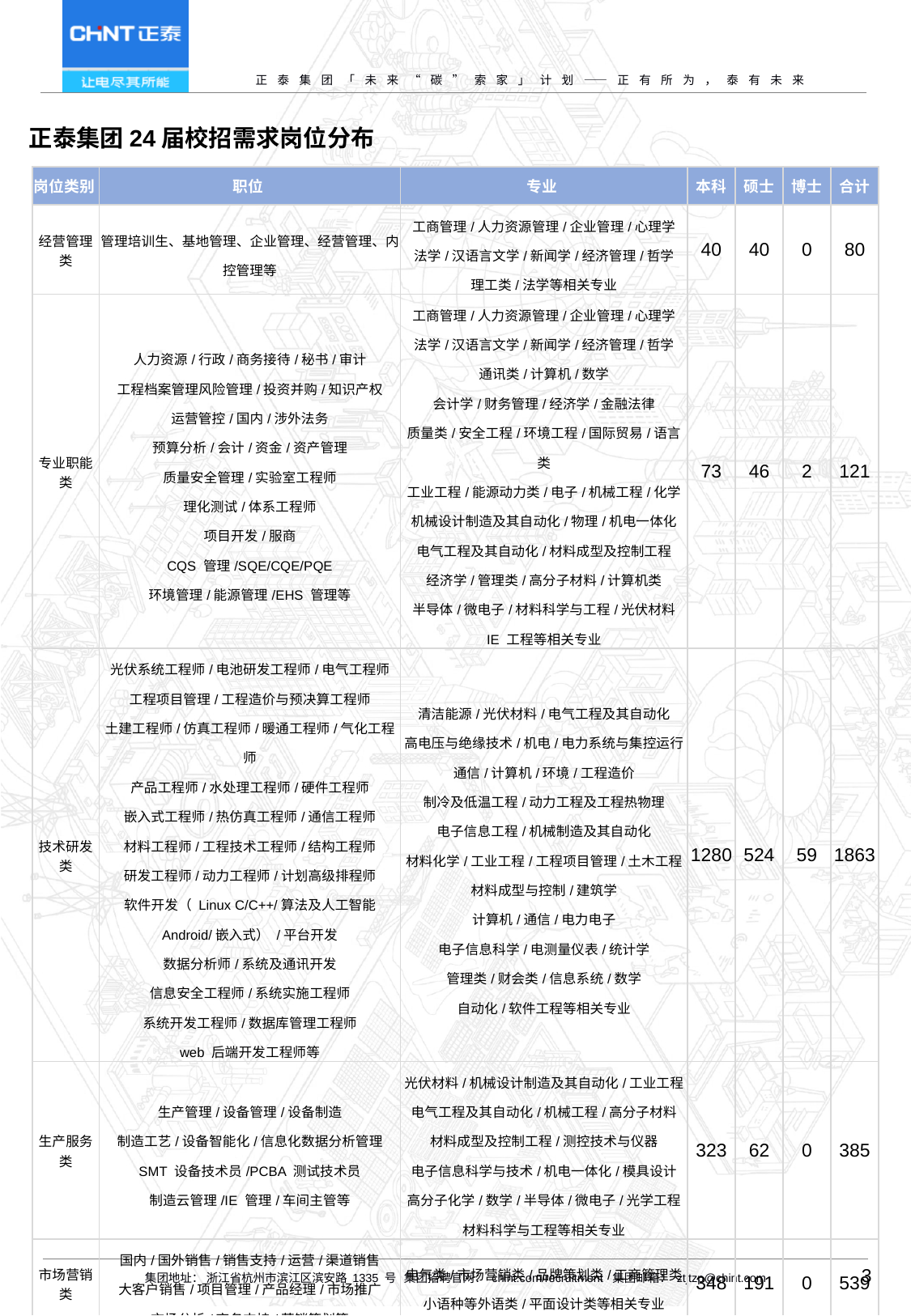

正泰集团24届校招需求岗位分布
| 岗位类别 | 职位 | 专业 | 本科 | 硕士 | 博士 | 合计 |
| --- | --- | --- | --- | --- | --- | --- |
| 经营管理类 | 管理培训生、基地管理、企业管理、经营管理、内控管理等 | 工商管理/人力资源管理/企业管理/心理学 法学/汉语言文学/新闻学/经济管理/哲学 理工类/法学等相关专业 | 40 | 40 | 0 | 80 |
| 专业职能类 | 人力资源/行政/商务接待/秘书/审计 工程档案管理风险管理/投资并购/知识产权 运营管控/国内/涉外法务 预算分析/会计/资金/资产管理 质量安全管理/实验室工程师 理化测试/体系工程师 项目开发/服商 CQS 管理/SQE/CQE/PQE 环境管理/能源管理/EHS 管理等 | 工商管理/人力资源管理/企业管理/心理学 法学/汉语言文学/新闻学/经济管理/哲学 通讯类/计算机/数学 会计学/财务管理/经济学/金融法律 质量类/安全工程/环境工程/国际贸易/语言类 工业工程/能源动力类/电子/机械工程/化学 机械设计制造及其自动化/物理/机电一体化 电气工程及其自动化/材料成型及控制工程 经济学/管理类/高分子材料/计算机类 半导体/微电子/材料科学与工程/光伏材料 IE 工程等相关专业 | 73 | 46 | 2 | 121 |
| 技术研发类 | 光伏系统工程师/电池研发工程师/电气工程师 工程项目管理/工程造价与预决算工程师 土建工程师/仿真工程师/暖通工程师/气化工程师 产品工程师/水处理工程师/硬件工程师 嵌入式工程师/热仿真工程师/通信工程师 材料工程师/工程技术工程师/结构工程师 研发工程师/动力工程师/计划高级排程师 软件开发（ Linux C/C++/算法及人工智能 Android/嵌入式） /平台开发 数据分析师/系统及通讯开发 信息安全工程师/系统实施工程师 系统开发工程师/数据库管理工程师 web 后端开发工程师等 | 清洁能源/光伏材料/电气工程及其自动化 高电压与绝缘技术/机电/电力系统与集控运行 通信/计算机/环境/工程造价 制冷及低温工程/动力工程及工程热物理 电子信息工程/机械制造及其自动化 材料化学/工业工程/工程项目管理/土木工程 材料成型与控制/建筑学 计算机/通信/电力电子 电子信息科学/电测量仪表/统计学 管理类/财会类/信息系统/数学 自动化/软件工程等相关专业 | 1280 | 524 | 59 | 1863 |
| 生产服务类 | 生产管理/设备管理/设备制造 制造工艺/设备智能化/信息化数据分析管理 SMT 设备技术员/PCBA 测试技术员 制造云管理/IE 管理/车间主管等 | 光伏材料/机械设计制造及其自动化/工业工程 电气工程及其自动化/机械工程/高分子材料 材料成型及控制工程/测控技术与仪器 电子信息科学与技术/机电一体化/模具设计 高分子化学/数学/半导体/微电子/光学工程 材料科学与工程等相关专业 | 323 | 62 | 0 | 385 |
| 市场营销类 | 国内/国外销售/销售支持/运营/渠道销售 大客户销售/项目管理/产品经理/市场推广 市场分析/商务支持/营销策划等 | 电气类/市场营销类/品牌策划类/工商管理类 小语种等外语类/平面设计类等相关专业 | 348 | 191 | 0 | 539 |
| 供应链类 | 物控管理/物流规划工程师 采购与物流管理/订单管理/市场计划等 | 机械设计制造及其自动化/电气自动化 财务/统计/经济/采购/机电/物理 工商管理类/物流供应链管理类 理工科类/企业管理/工业工程等相关专业 | 46 | 26 | 0 | 72 |
| 总计 |  |  | 2110 | 889 | 62 | 3060 |
3